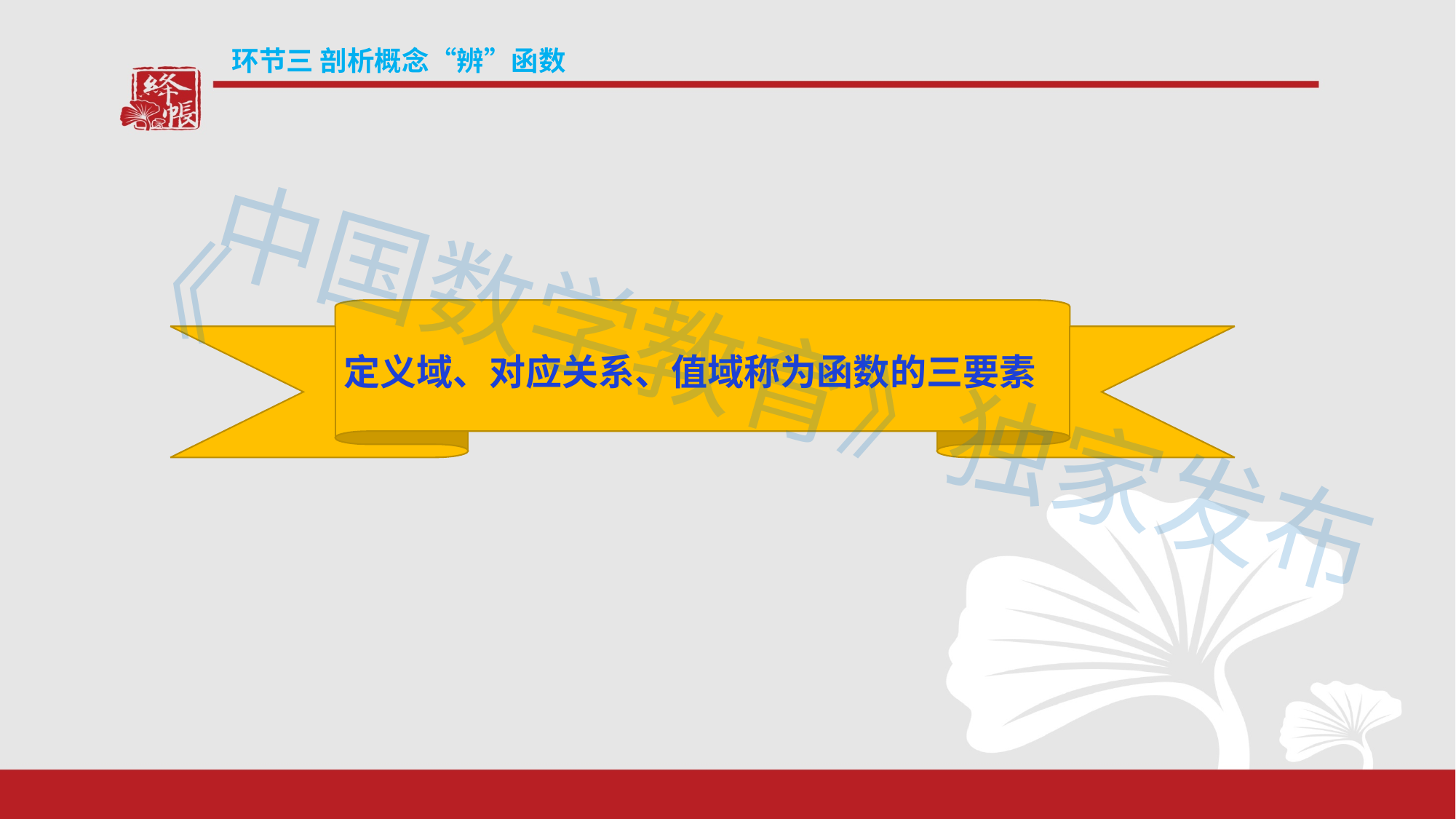

环节三 剖析概念“辨”函数

定义域、对应关系、值域称为函数的三要素
《中国数学教育》独家发布